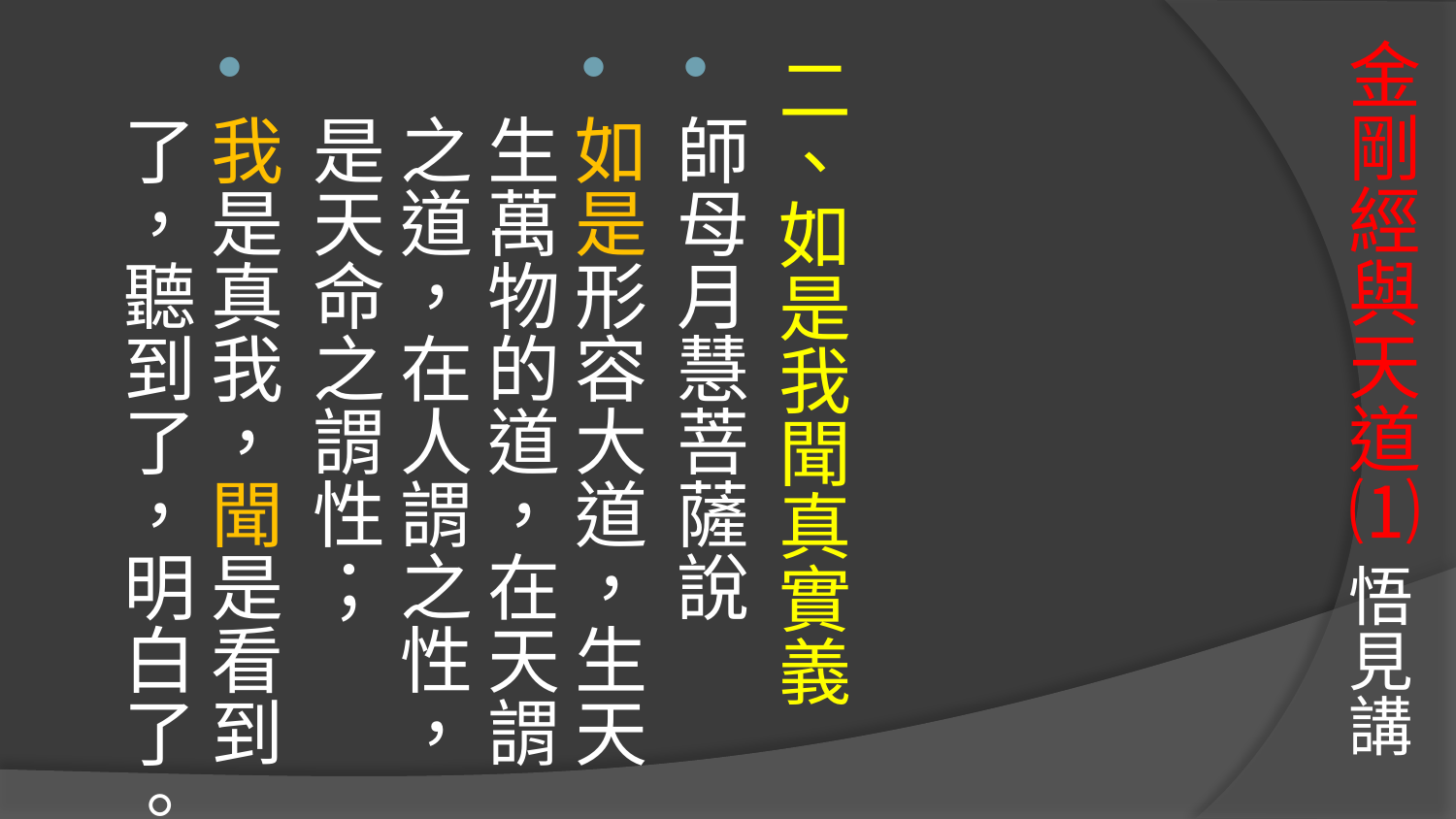

# 金剛經與天道⑴ 悟見講
二、如是我聞真實義
師母月慧菩薩說
如是形容大道，生天生萬物的道，在天謂之道，在人謂之性，是天命之謂性；
我是真我，聞是看到了，聽到了，明白了。